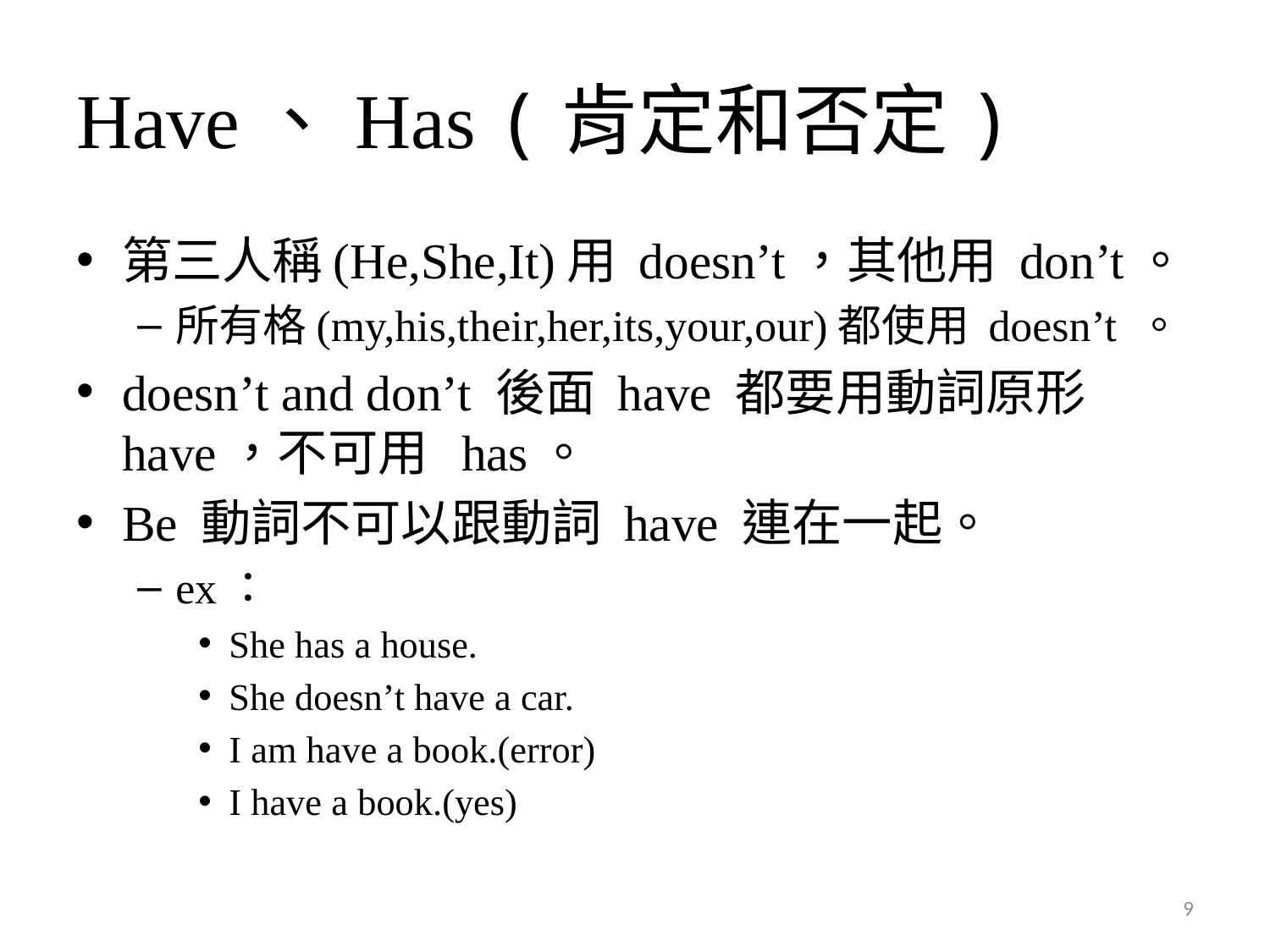

# Have、Has (肯定和否定)
第三人稱(He,She,It)用 doesn’t，其他用 don’t。
所有格(my,his,their,her,its,your,our)都使用 doesn’t 。
doesn’t and don’t 後面 have 都要用動詞原形 have，不可用  has。
Be 動詞不可以跟動詞 have 連在一起。
ex：
She has a house.
She doesn’t have a car.
I am have a book.(error)
I have a book.(yes)
9